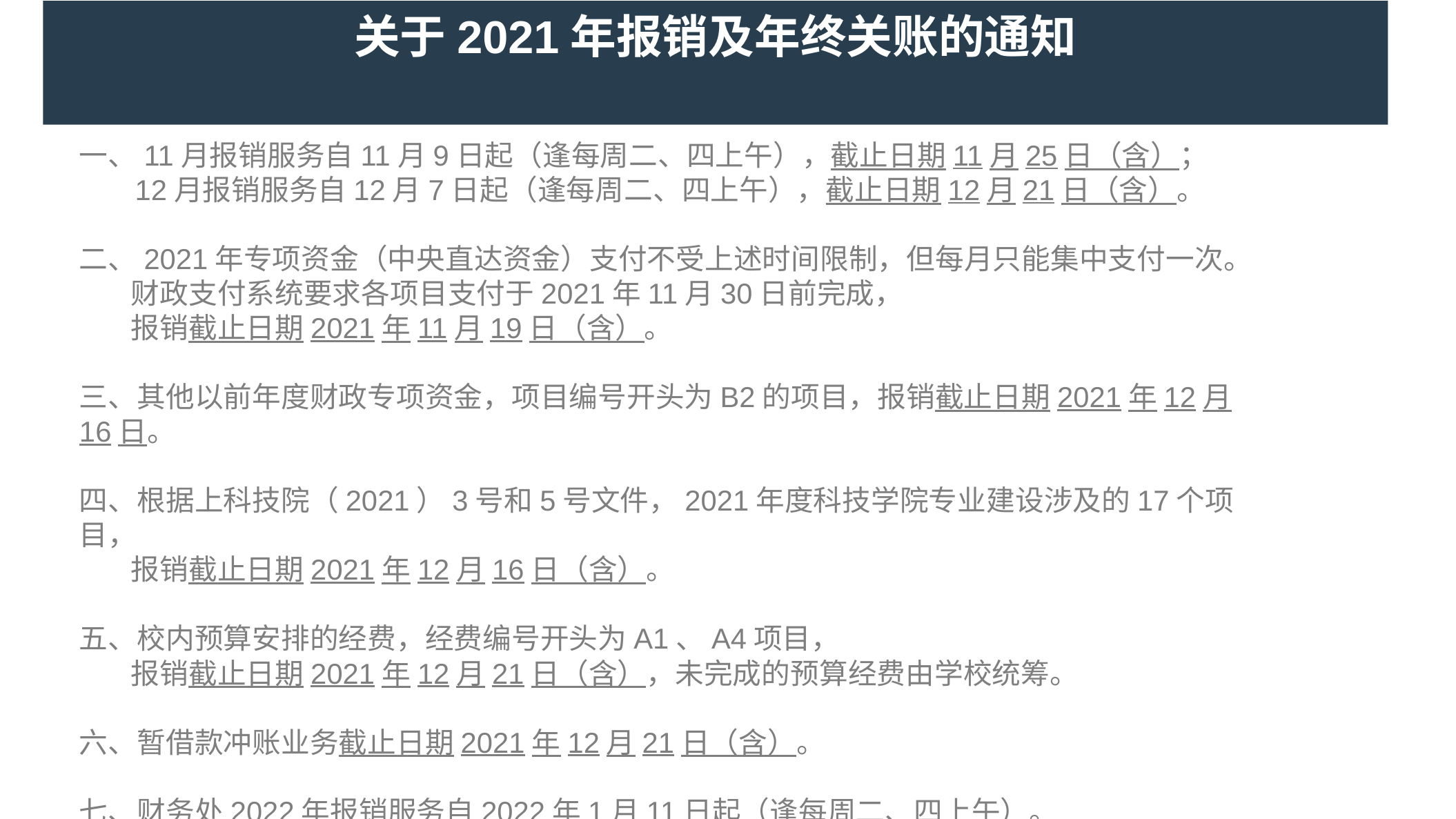

关于2021年报销及年终关账的通知

一、11月报销服务自11月9日起（逢每周二、四上午），截止日期11月25日（含）；
       12月报销服务自12月7日起（逢每周二、四上午），截止日期12月21日（含）。

二、2021年专项资金（中央直达资金）支付不受上述时间限制，但每月只能集中支付一次。
       财政支付系统要求各项目支付于2021年11月30日前完成，
       报销截止日期2021年11月19日（含）。

三、其他以前年度财政专项资金，项目编号开头为B2的项目，报销截止日期2021年12月16日。

四、根据上科技院（2021）3号和5号文件，2021年度科技学院专业建设涉及的17个项目，
       报销截止日期2021年12月16日（含）。

五、校内预算安排的经费，经费编号开头为A1、A4项目，
       报销截止日期2021年12月21日（含），未完成的预算经费由学校统筹。

六、暂借款冲账业务截止日期2021年12月21日（含）。

七、财务处2022年报销服务自2022年1月11日起（逢每周二、四上午）。